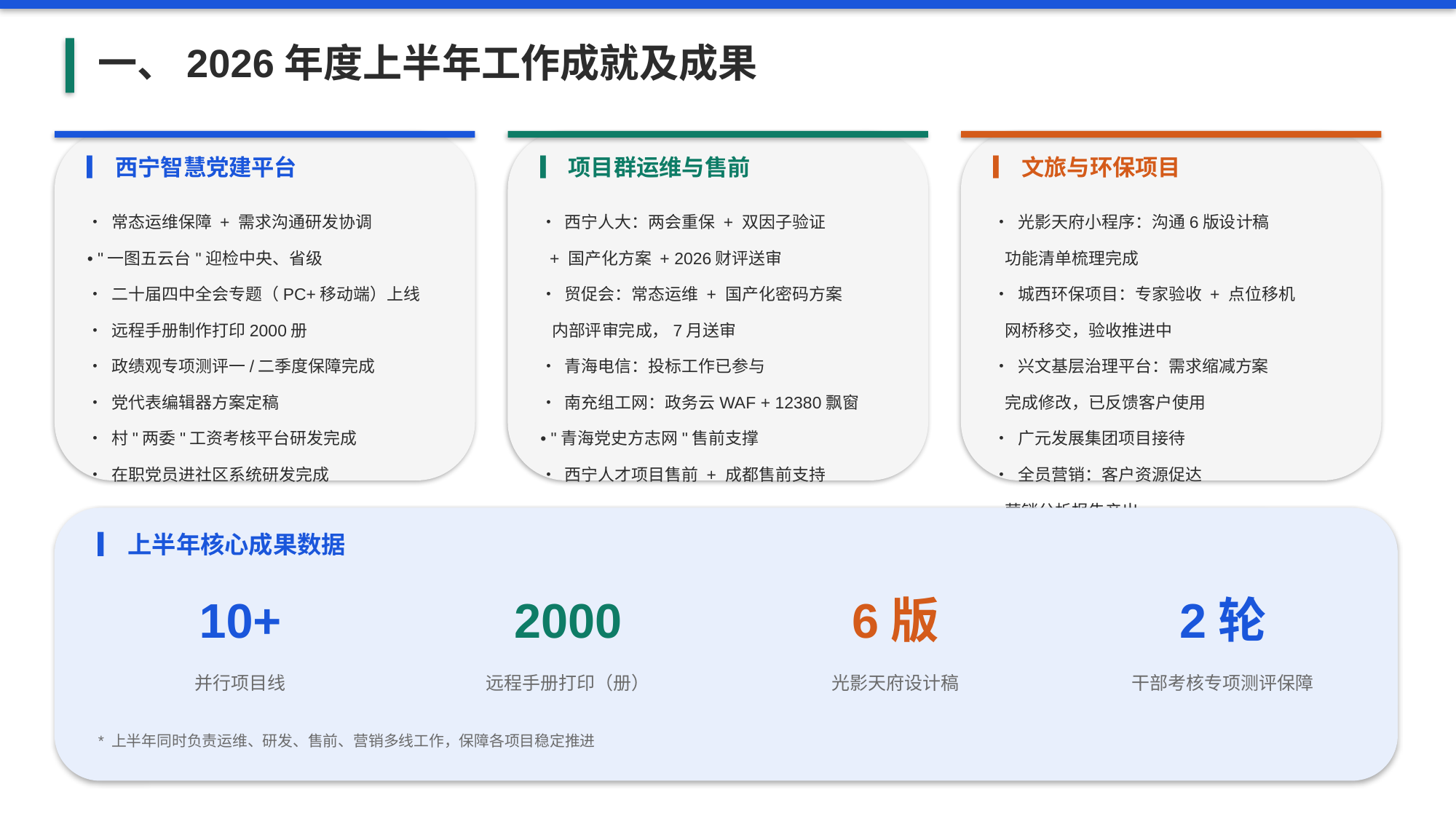

一、2026年度上半年工作成就及成果

▎西宁智慧党建平台
▎项目群运维与售前
▎文旅与环保项目
• 常态运维保障 + 需求沟通研发协调
• "一图五云台"迎检中央、省级
• 二十届四中全会专题（PC+移动端）上线
• 远程手册制作打印2000册
• 政绩观专项测评一/二季度保障完成
• 党代表编辑器方案定稿
• 村"两委"工资考核平台研发完成
• 在职党员进社区系统研发完成
• 西宁人大：两会重保 + 双因子验证
  + 国产化方案 + 2026财评送审
• 贸促会：常态运维 + 国产化密码方案
  内部评审完成，7月送审
• 青海电信：投标工作已参与
• 南充组工网：政务云WAF + 12380飘窗
• "青海党史方志网"售前支撑
• 西宁人才项目售前 + 成都售前支持
• 光影天府小程序：沟通6版设计稿
  功能清单梳理完成
• 城西环保项目：专家验收 + 点位移机
  网桥移交，验收推进中
• 兴文基层治理平台：需求缩减方案
  完成修改，已反馈客户使用
• 广元发展集团项目接待
• 全员营销：客户资源促达
  营销分析报告产出

▎上半年核心成果数据
10+
2000
6版
2轮
并行项目线
远程手册打印（册）
光影天府设计稿
干部考核专项测评保障
* 上半年同时负责运维、研发、售前、营销多线工作，保障各项目稳定推进